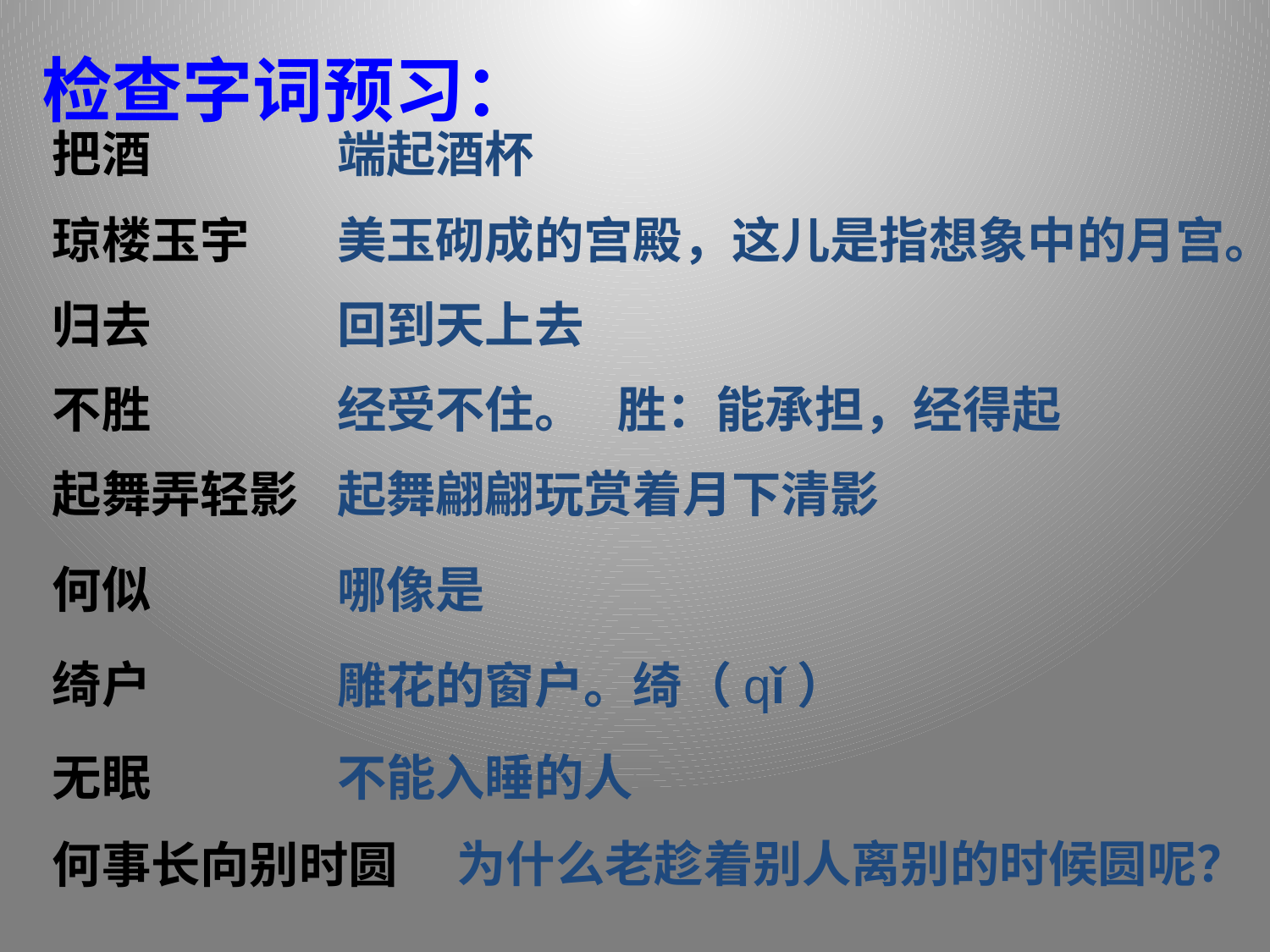

检查字词预习：
把酒
端起酒杯
美玉砌成的宫殿，这儿是指想象中的月宫。
琼楼玉宇
归去
回到天上去
经受不住。   胜：能承担，经得起
不胜
起舞翩翩玩赏着月下清影
起舞弄轻影
何似
哪像是
绮户
雕花的窗户。绮（qǐ）
不能入睡的人
无眠
为什么老趁着别人离别的时候圆呢？
何事长向别时圆